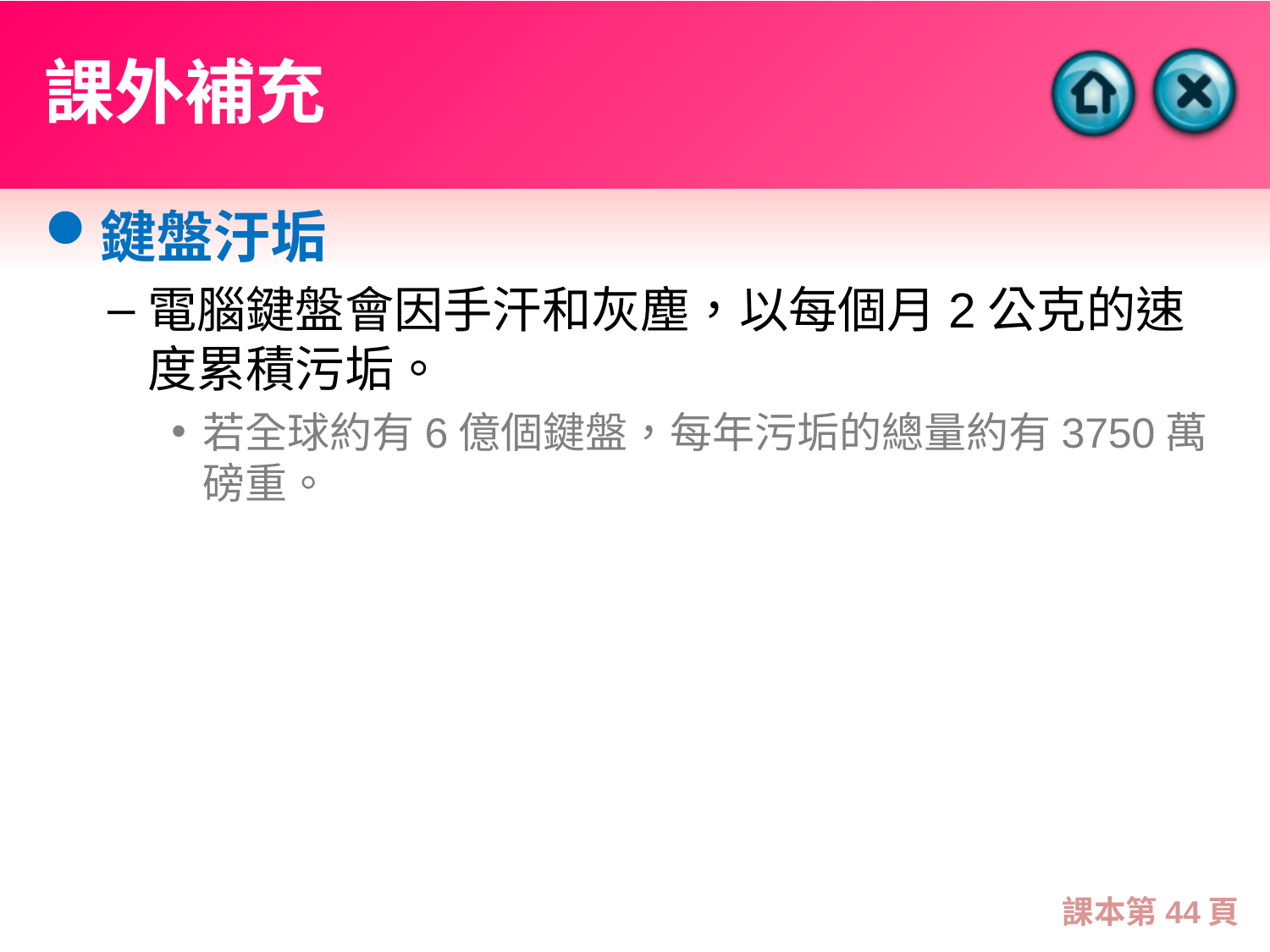

# 課外補充
鍵盤汙垢
電腦鍵盤會因手汗和灰塵，以每個月2公克的速度累積污垢。
若全球約有6億個鍵盤，每年污垢的總量約有3750萬磅重。
課本第44頁